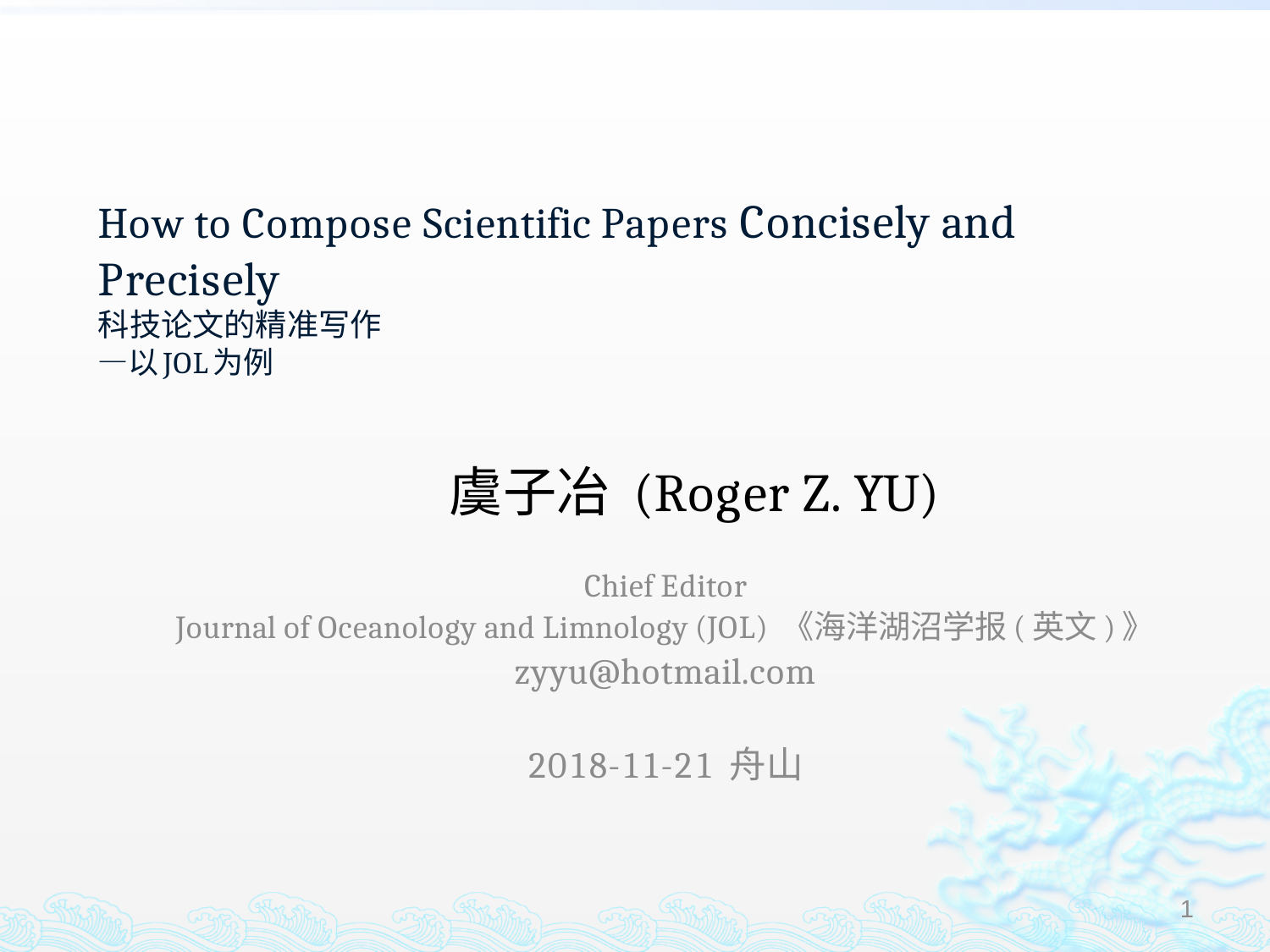

# How to Compose Scientific Papers Concisely and Precisely 科技论文的精准写作 —以JOL为例

虞子冶 (Roger Z. YU)

Chief Editor
Journal of Oceanology and Limnology (JOL) 《海洋湖沼学报(英文)》
zyyu@hotmail.com

2018-11-21 舟山
1